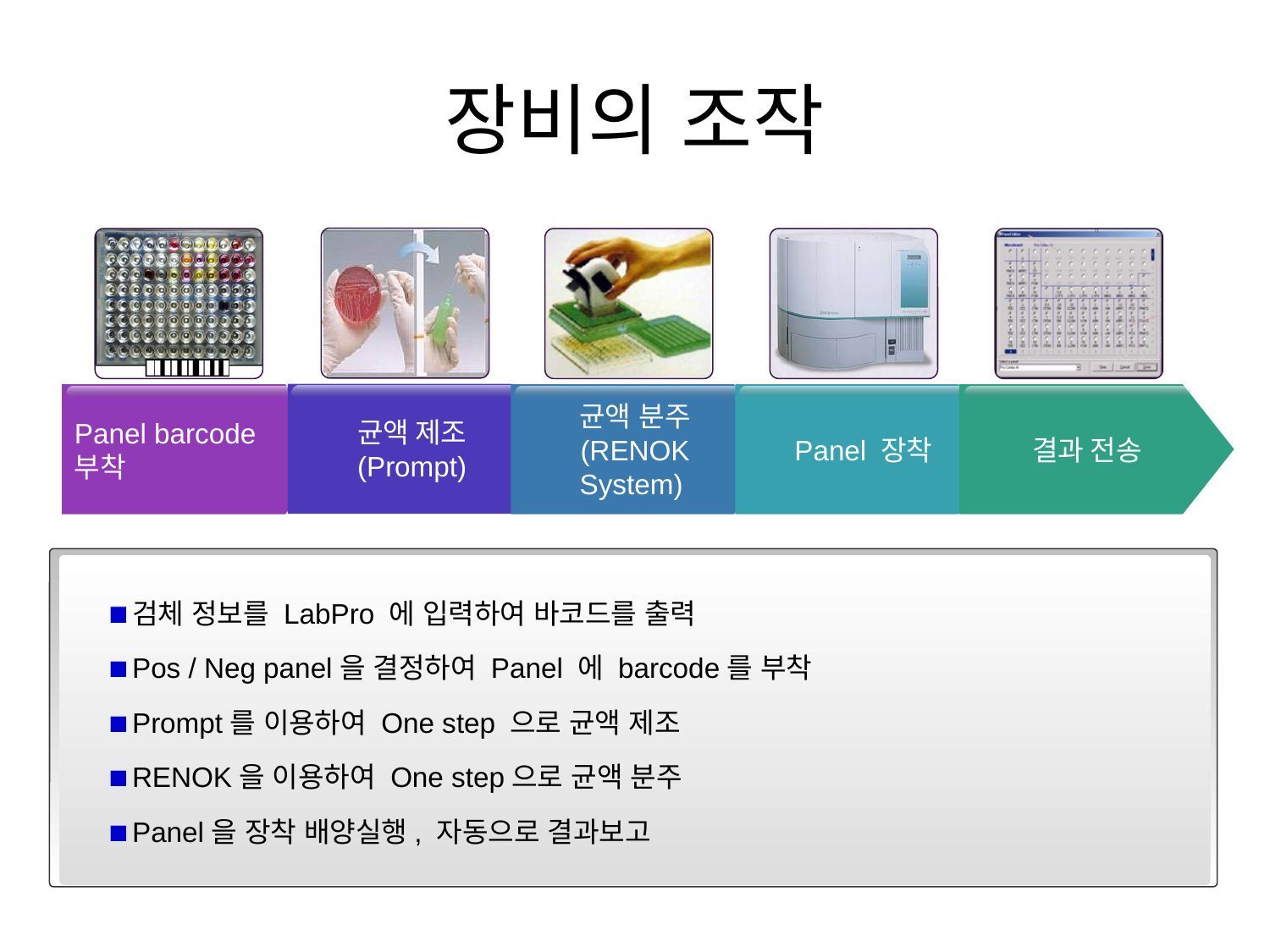

# 장비의 조작

균액 제조
(Prompt)

Panel barcode
부착

균액 분주
(RENOK
System)

 Panel 장착

 결과 전송

검체 정보를 LabPro 에 입력하여 바코드를 출력
Pos / Neg panel을 결정하여 Panel 에 barcode를 부착
Prompt를 이용하여 One step 으로 균액 제조
RENOK을 이용하여 One step으로 균액 분주
Panel을 장착 배양실행, 자동으로 결과보고